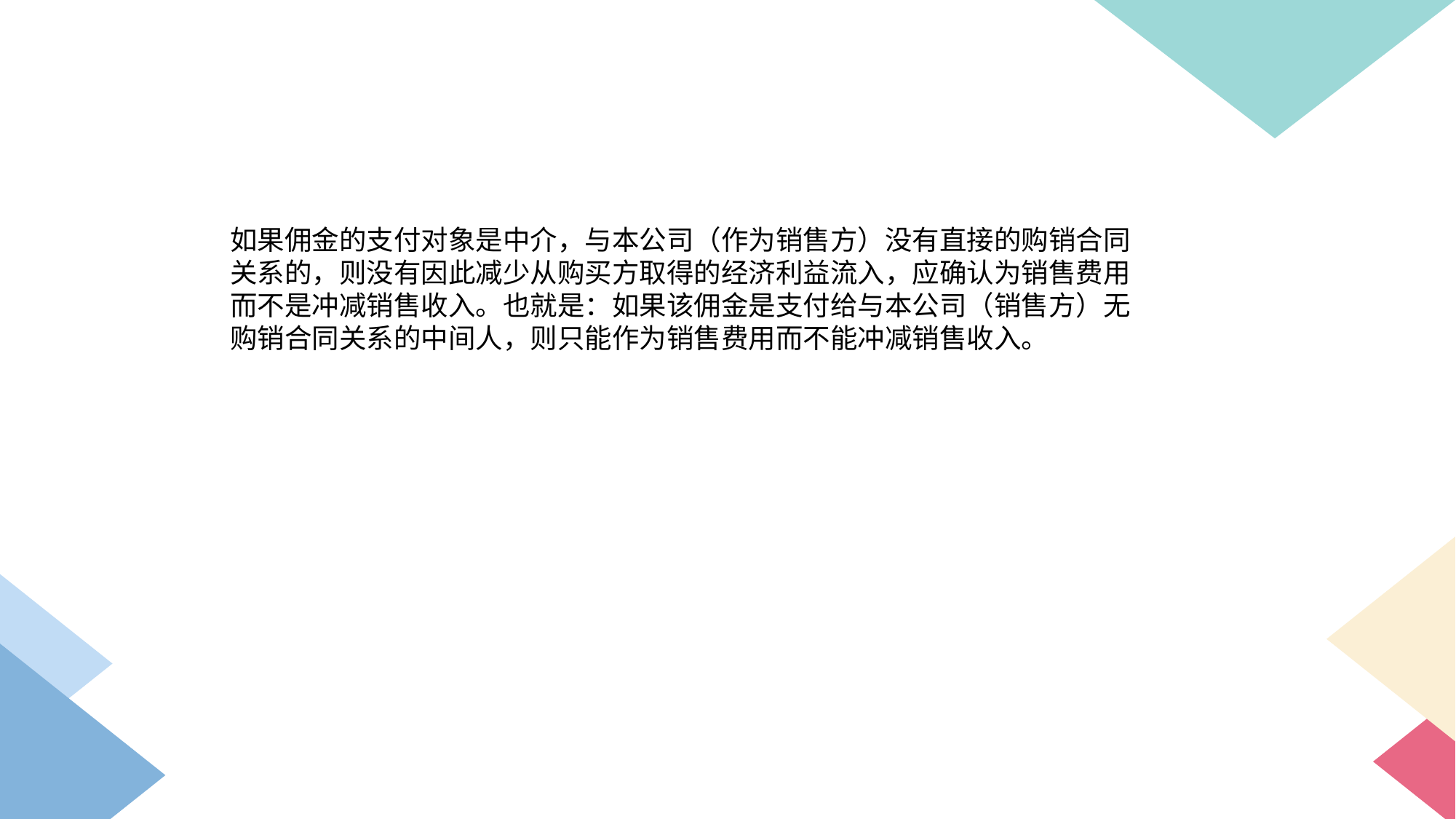

如果佣金的支付对象是中介，与本公司（作为销售方）没有直接的购销合同关系的，则没有因此减少从购买方取得的经济利益流入，应确认为销售费用而不是冲减销售收入。也就是：如果该佣金是支付给与本公司（销售方）无购销合同关系的中间人，则只能作为销售费用而不能冲减销售收入。